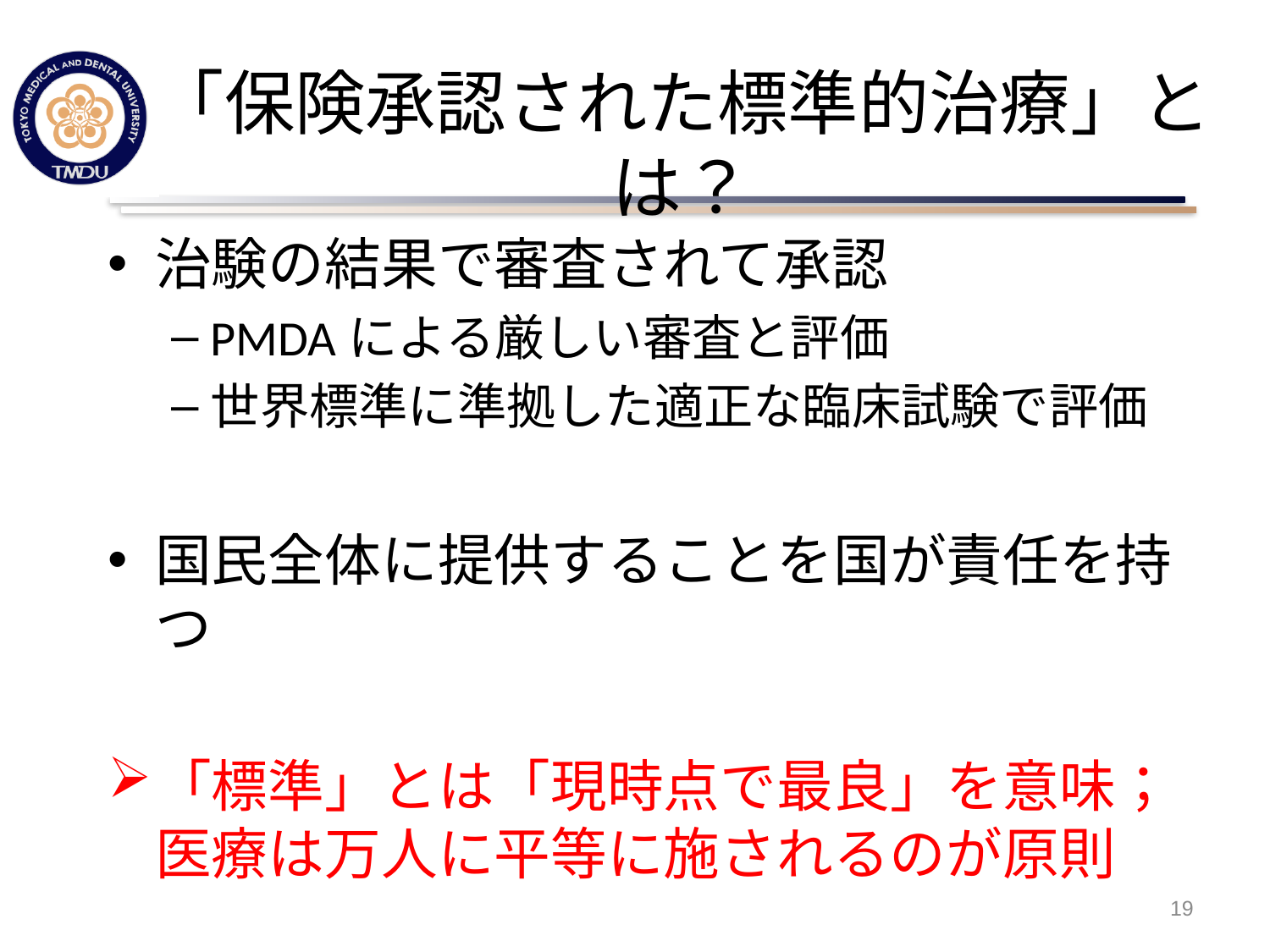

# 「保険承認された標準的治療」とは？
治験の結果で審査されて承認
PMDAによる厳しい審査と評価
世界標準に準拠した適正な臨床試験で評価

国民全体に提供することを国が責任を持つ

「標準」とは「現時点で最良」を意味；医療は万人に平等に施されるのが原則
19